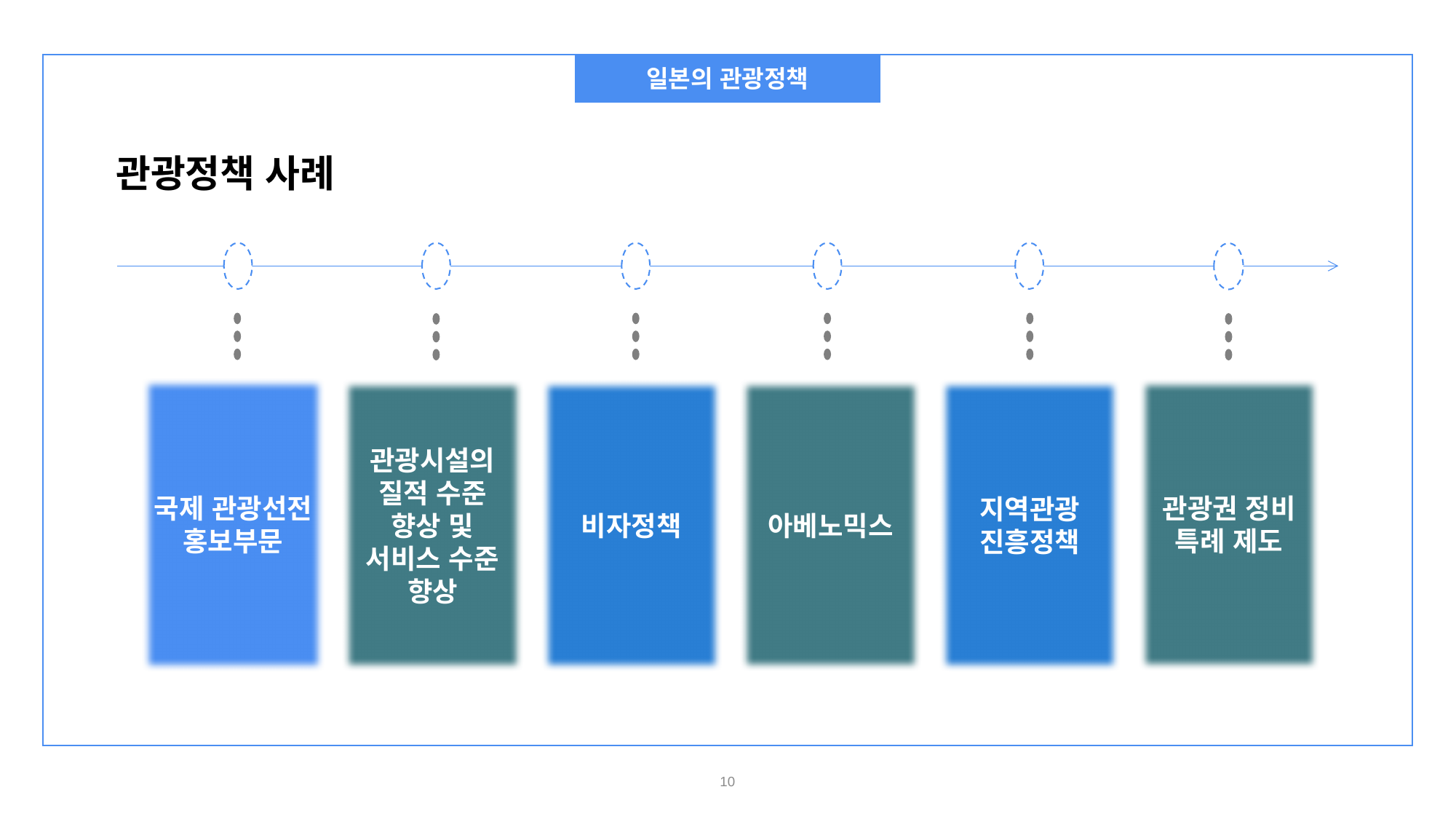

일본의 관광정책
관광정책 사례

국제 관광선전 홍보부문
관광권 정비 특례 제도
관광시설의 질적 수준 향상 및 서비스 수준 향상
비자정책
아베노믹스
지역관광 진흥정책
10